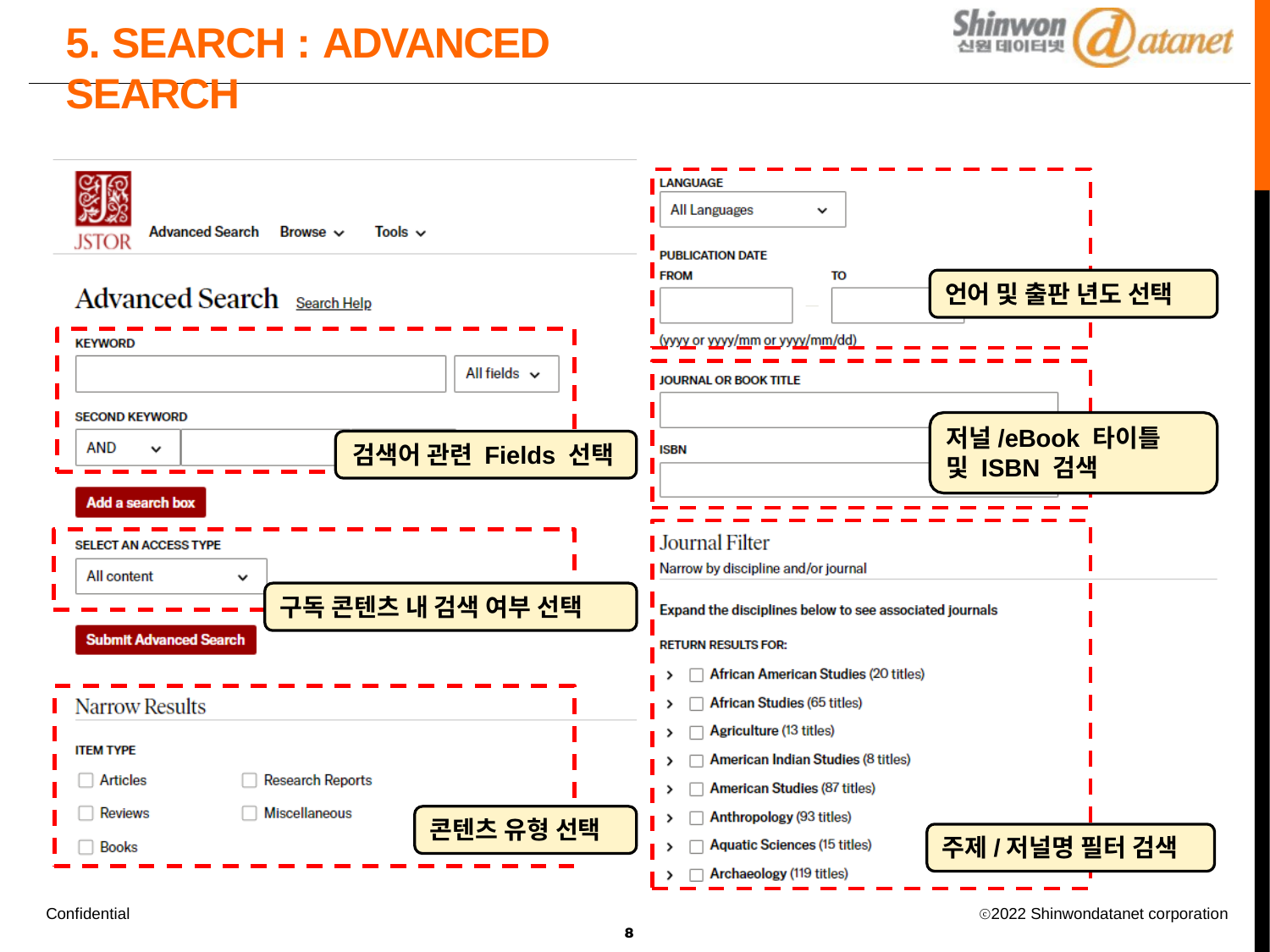

# 5. SEARCH : ADVANCED SEARCH

언어 및 출판 년도 선택

저널/eBook 타이틀
및 ISBN 검색

검색어 관련 Fields 선택

구독 콘텐츠 내 검색 여부 선택

콘텐츠 유형 선택

주제/저널명 필터 검색
Confidential
ⓒ2022 Shinwondatanet corporation
8